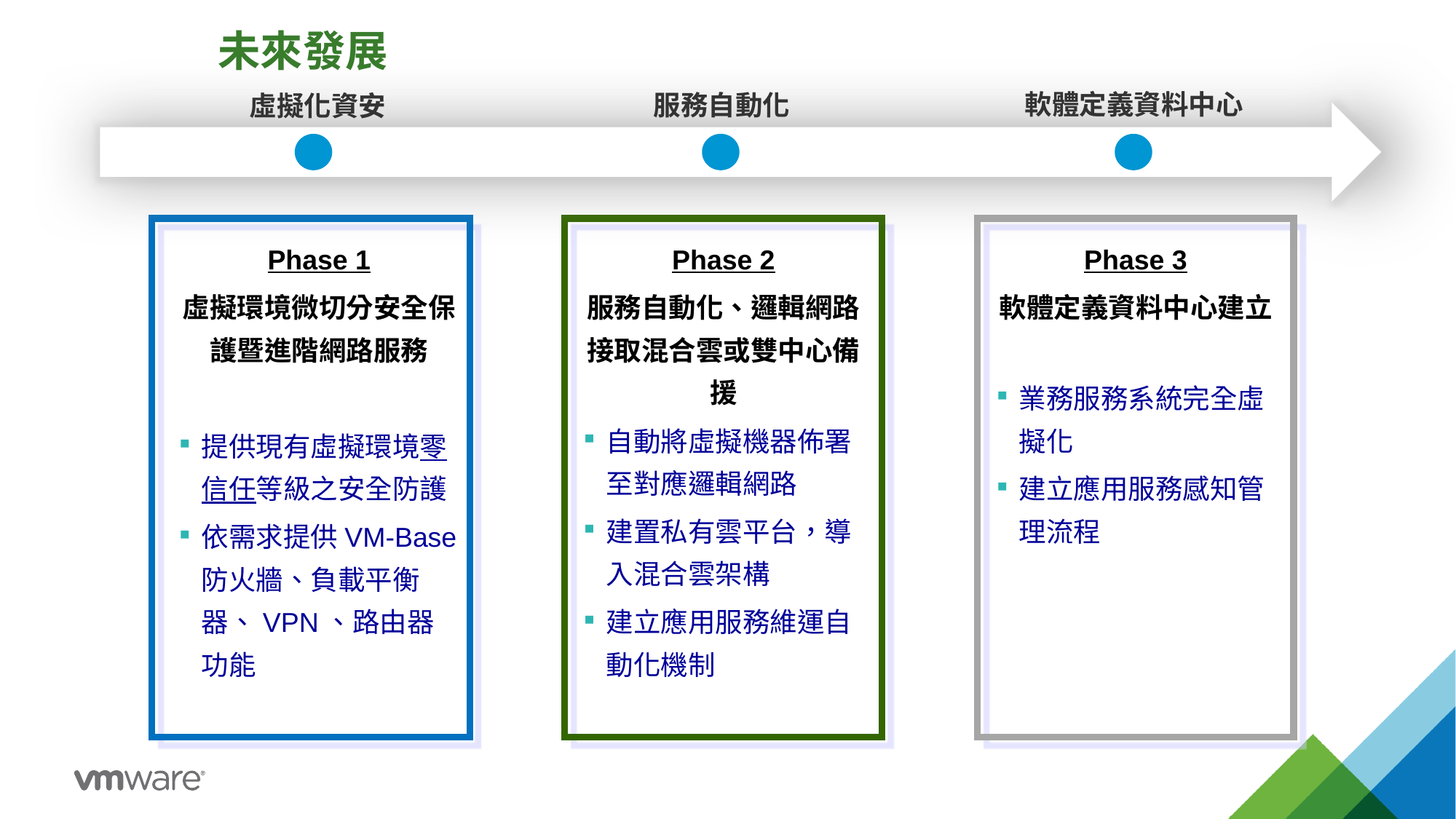

未來發展
軟體定義資料中心
服務自動化
虛擬化資安

Phase 1
虛擬環境微切分安全保護暨進階網路服務

提供現有虛擬環境零信任等級之安全防護
依需求提供VM-Base 防火牆、負載平衡器、VPN、路由器功能
Phase 2
服務自動化、邏輯網路接取混合雲或雙中心備援
自動將虛擬機器佈署至對應邏輯網路
建置私有雲平台，導入混合雲架構
建立應用服務維運自動化機制
Phase 3
軟體定義資料中心建立

業務服務系統完全虛擬化
建立應用服務感知管理流程
19